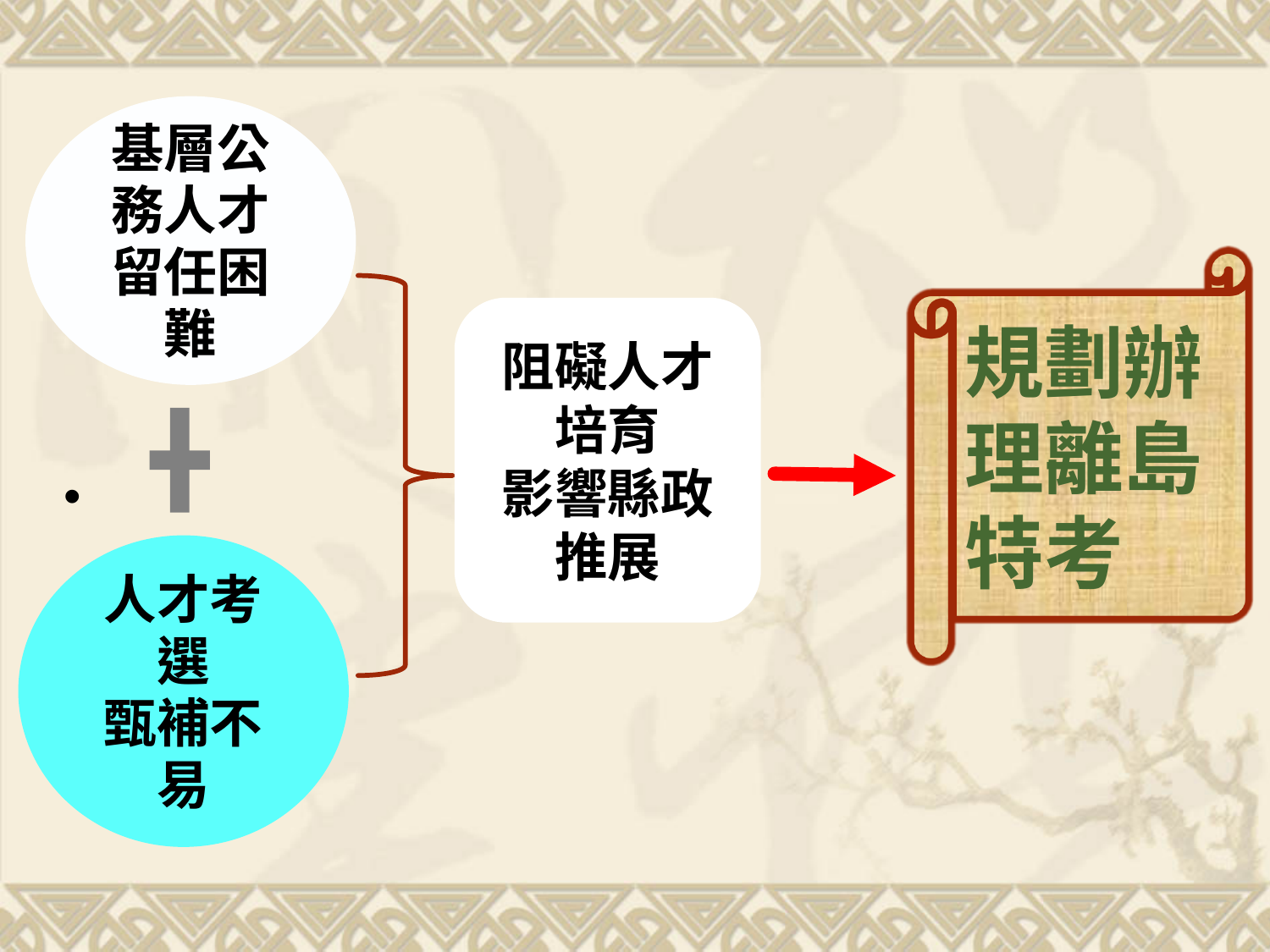

#

基層公務人才留任困難
規劃辦理離島特考

阻礙人才培育
影響縣政推展

人才考選
甄補不易